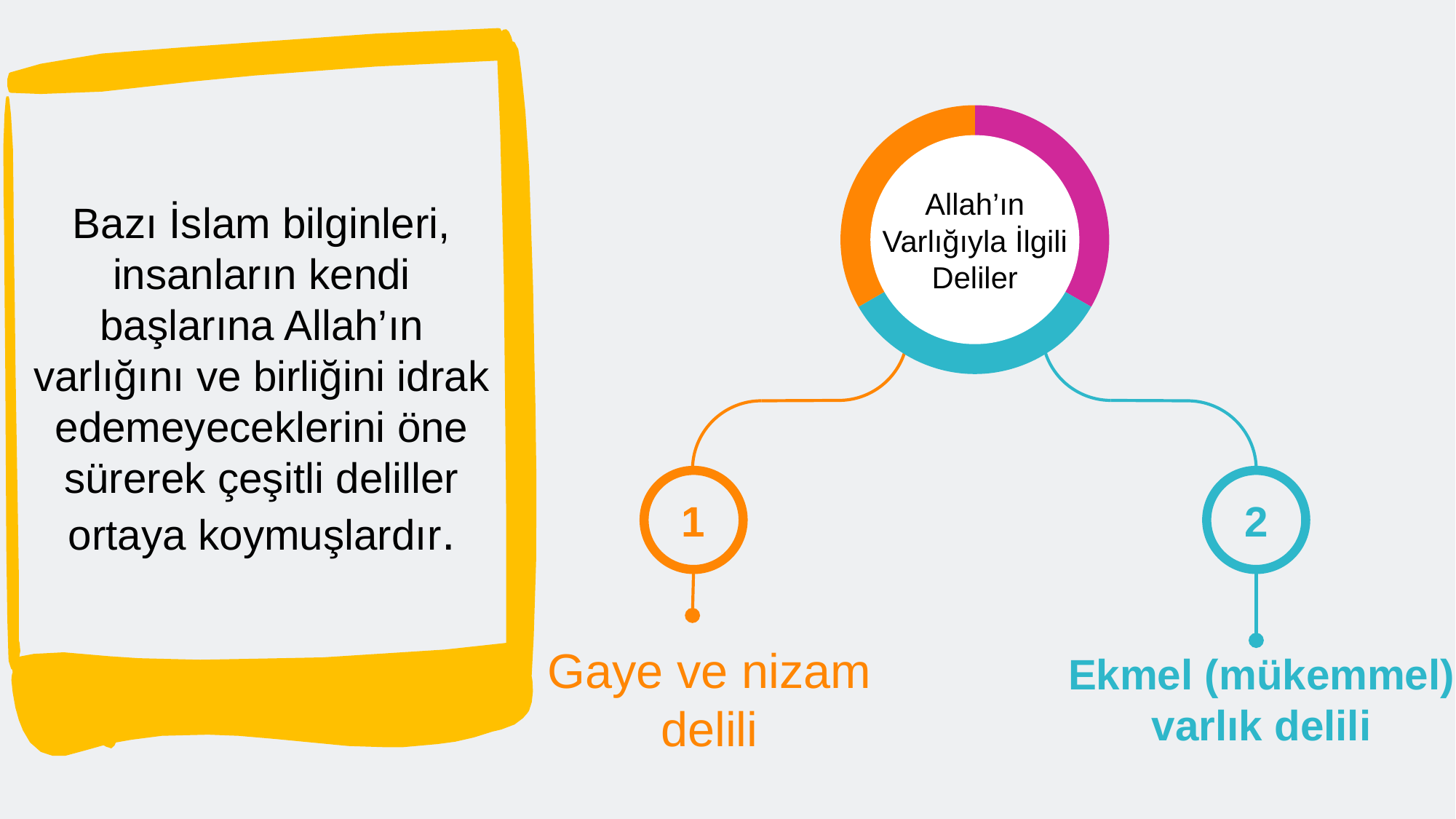

### Chart

| Category | 판매 |
|---|---|
| 1분기 | 1.0 |
| 2분기 | 1.0 |
| 3분기 | 1.0 |
Bazı İslam bilginleri, insanların kendi başlarına Allah’ın varlığını ve birliğini idrak edemeyeceklerini öne sürerek çeşitli deliller ortaya koymuşlardır.
Allah’ın Varlığıyla İlgili Deliler

1
2
Gaye ve nizam delili
Ekmel (mükemmel) varlık delili